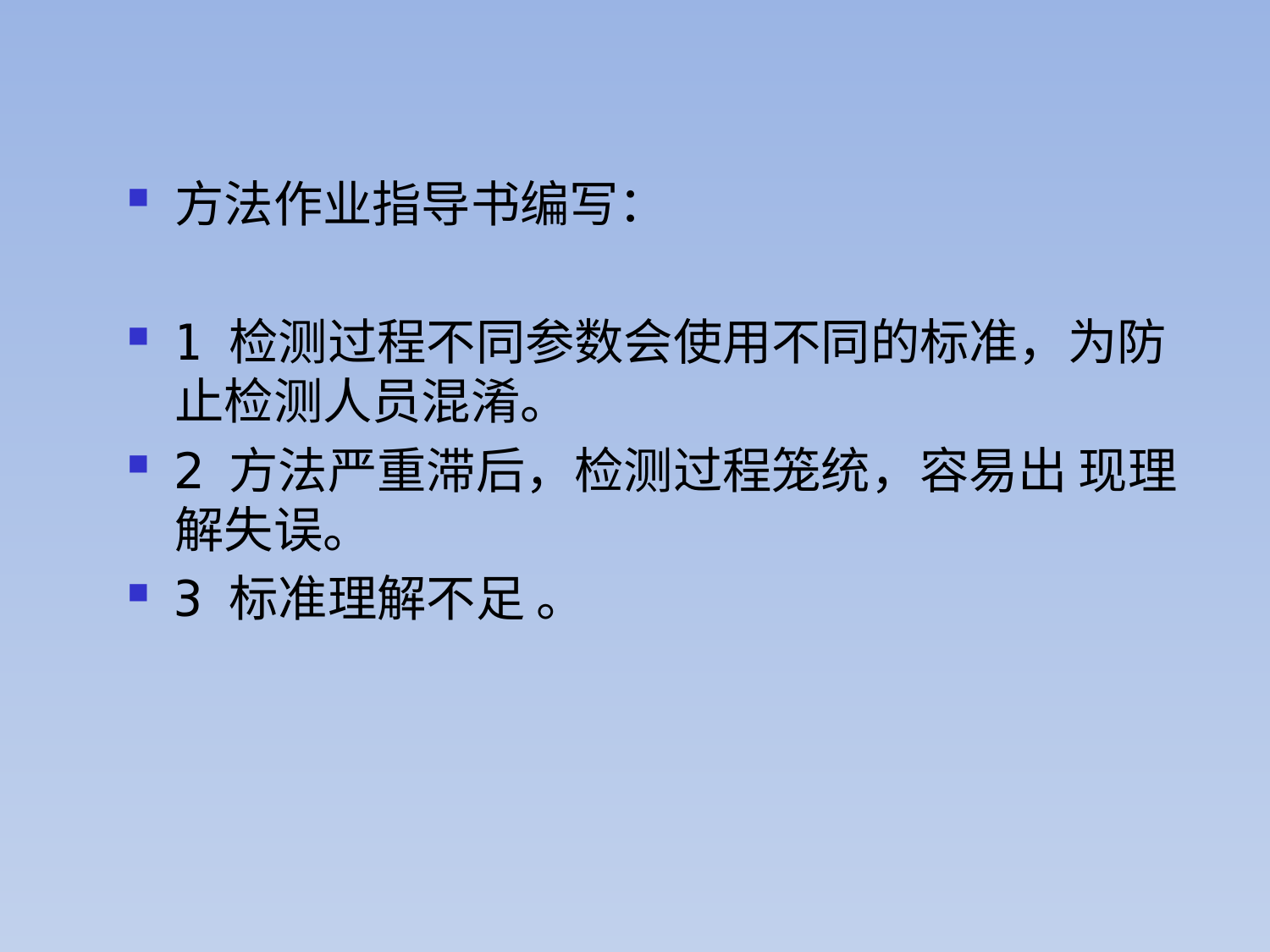

方法作业指导书编写：

1 检测过程不同参数会使用不同的标准，为防止检测人员混淆。
2 方法严重滞后，检测过程笼统，容易出 现理解失误。
3 标准理解不足 。